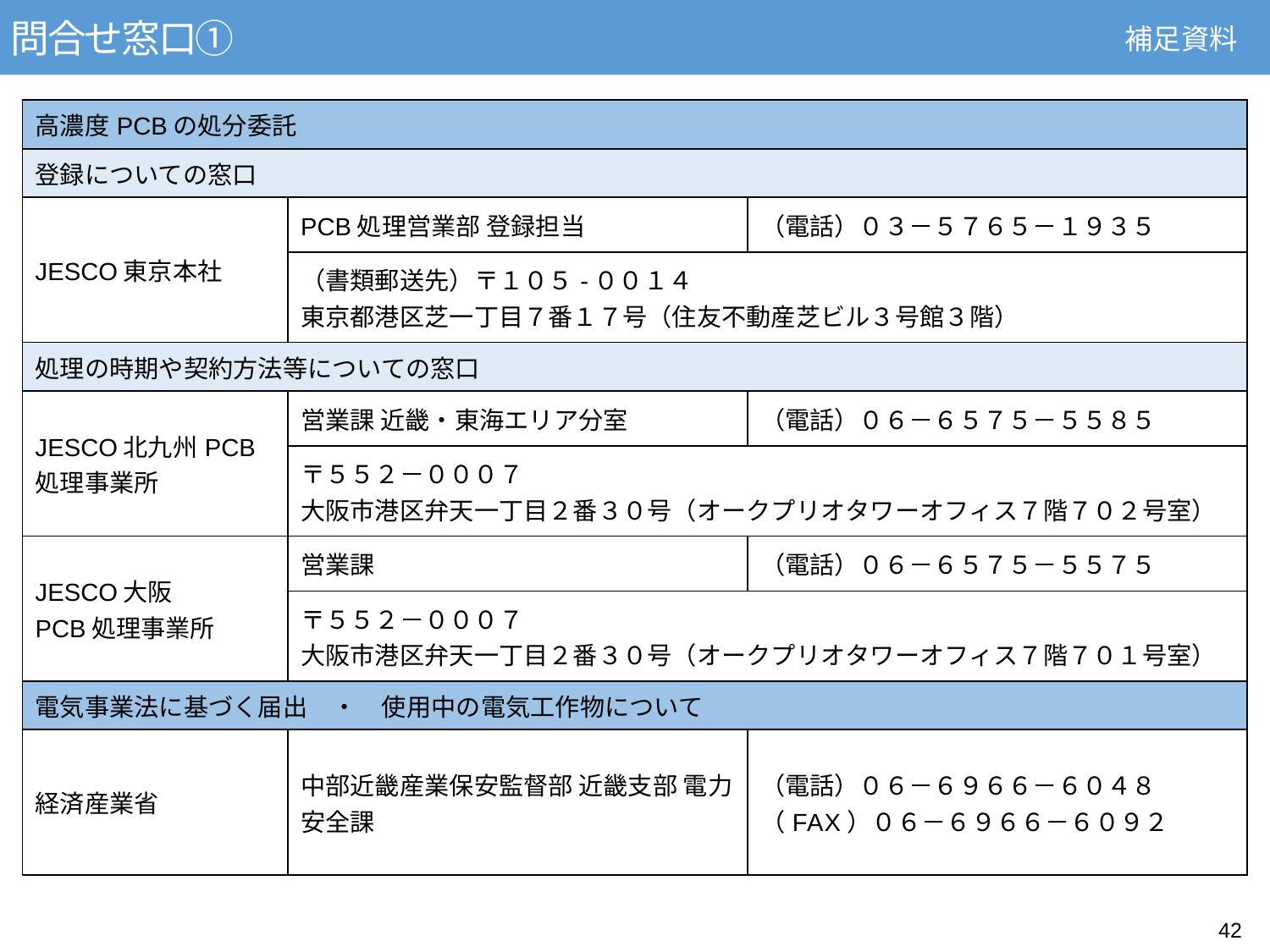

問合せ窓口①
補足資料
| 高濃度PCBの処分委託 |  |  |
| --- | --- | --- |
| 登録についての窓口 |  |  |
| JESCO東京本社 | PCB処理営業部 登録担当 | （電話）０３－５７６５－１９３５ |
|  | （書類郵送先）〒１０５-００１４ 東京都港区芝一丁目７番１７号（住友不動産芝ビル３号館３階） |  |
| 処理の時期や契約方法等についての窓口 |  |  |
| JESCO北九州PCB処理事業所 | 営業課 近畿・東海エリア分室 | （電話）０６－６５７５－５５８５ |
|  | 〒５５２－０００７ 大阪市港区弁天一丁目２番３０号（オークプリオタワーオフィス７階７０２号室） |  |
| JESCO大阪 PCB処理事業所 | 営業課 | （電話）０６－６５７５－５５７５ |
|  | 〒５５２－０００７ 大阪市港区弁天一丁目２番３０号（オークプリオタワーオフィス７階７０１号室） |  |
| 電気事業法に基づく届出　・　使用中の電気工作物について |  |  |
| 経済産業省 | 中部近畿産業保安監督部 近畿支部 電力安全課 | （電話）０６－６９６６－６０４８　 （FAX）０６－６９６６－６０９２ |
42